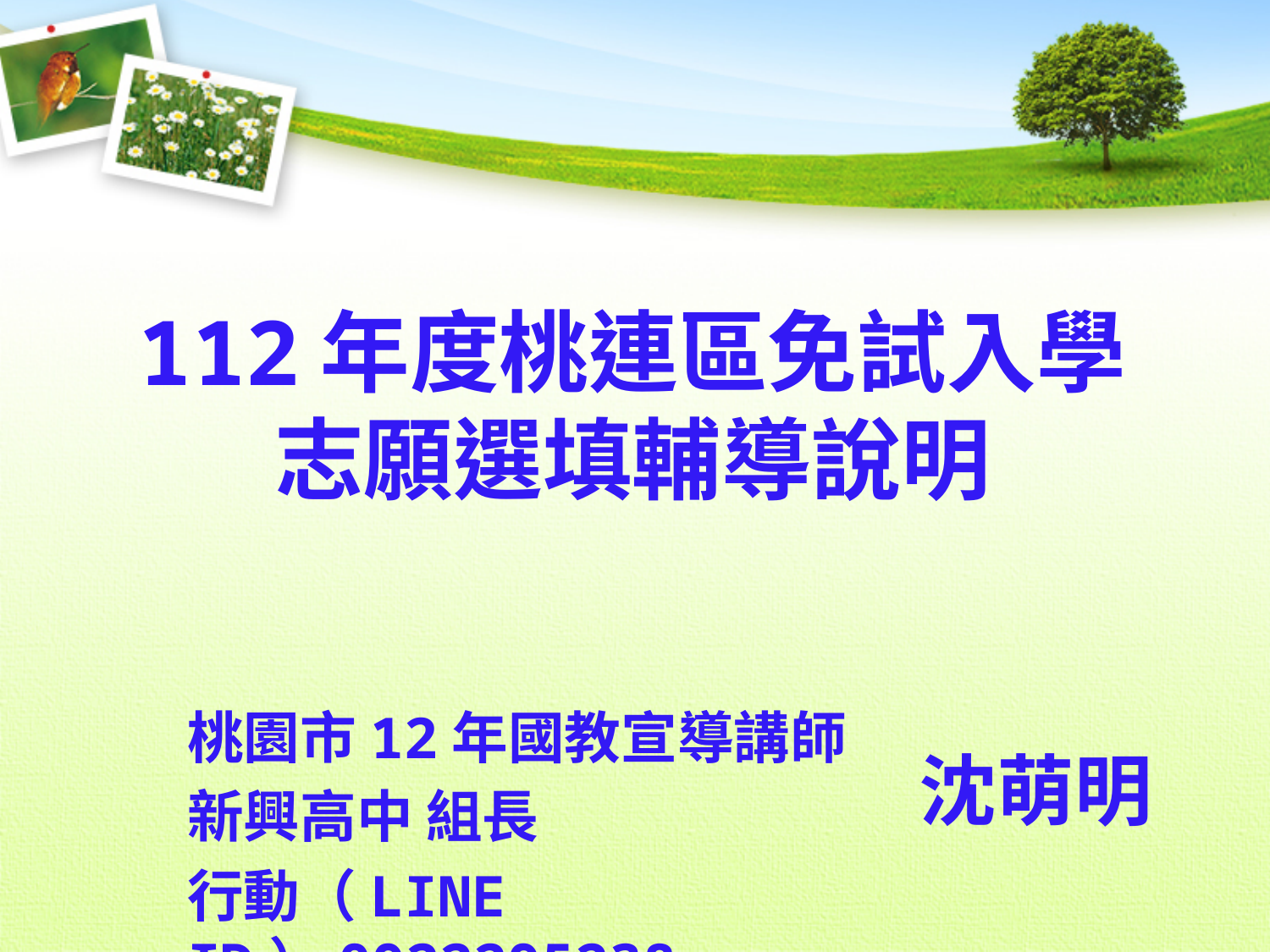

112年度桃連區免試入學
志願選填輔導說明
桃園市12年國教宣導講師
新興高中 組長
行動（LINE ID）0922295238
沈萌明